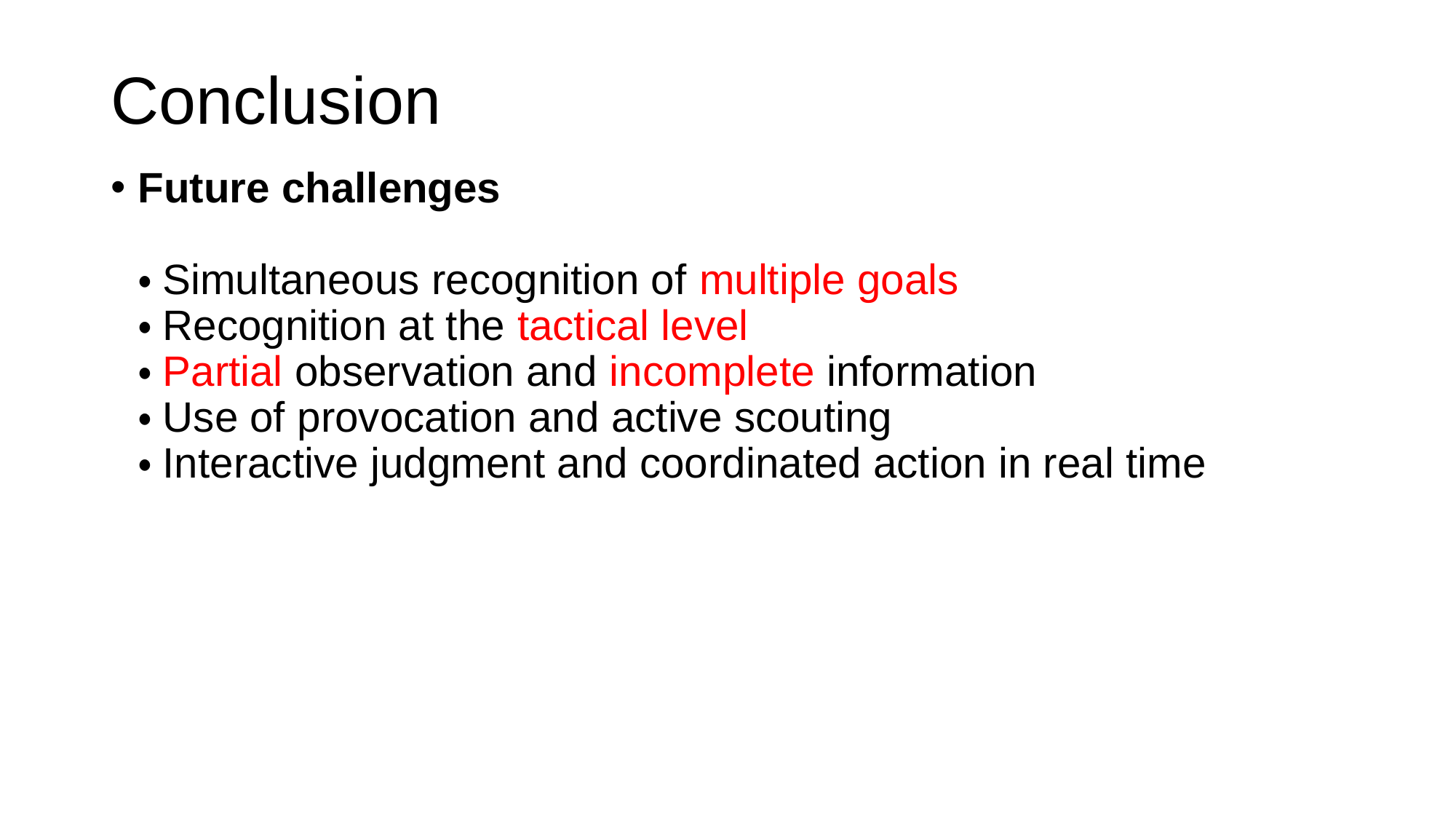

# Conclusion
Future challenges
・Simultaneous recognition of multiple goals
・Recognition at the tactical level
・Partial observation and incomplete information
・Use of provocation and active scouting
・Interactive judgment and coordinated action in real time